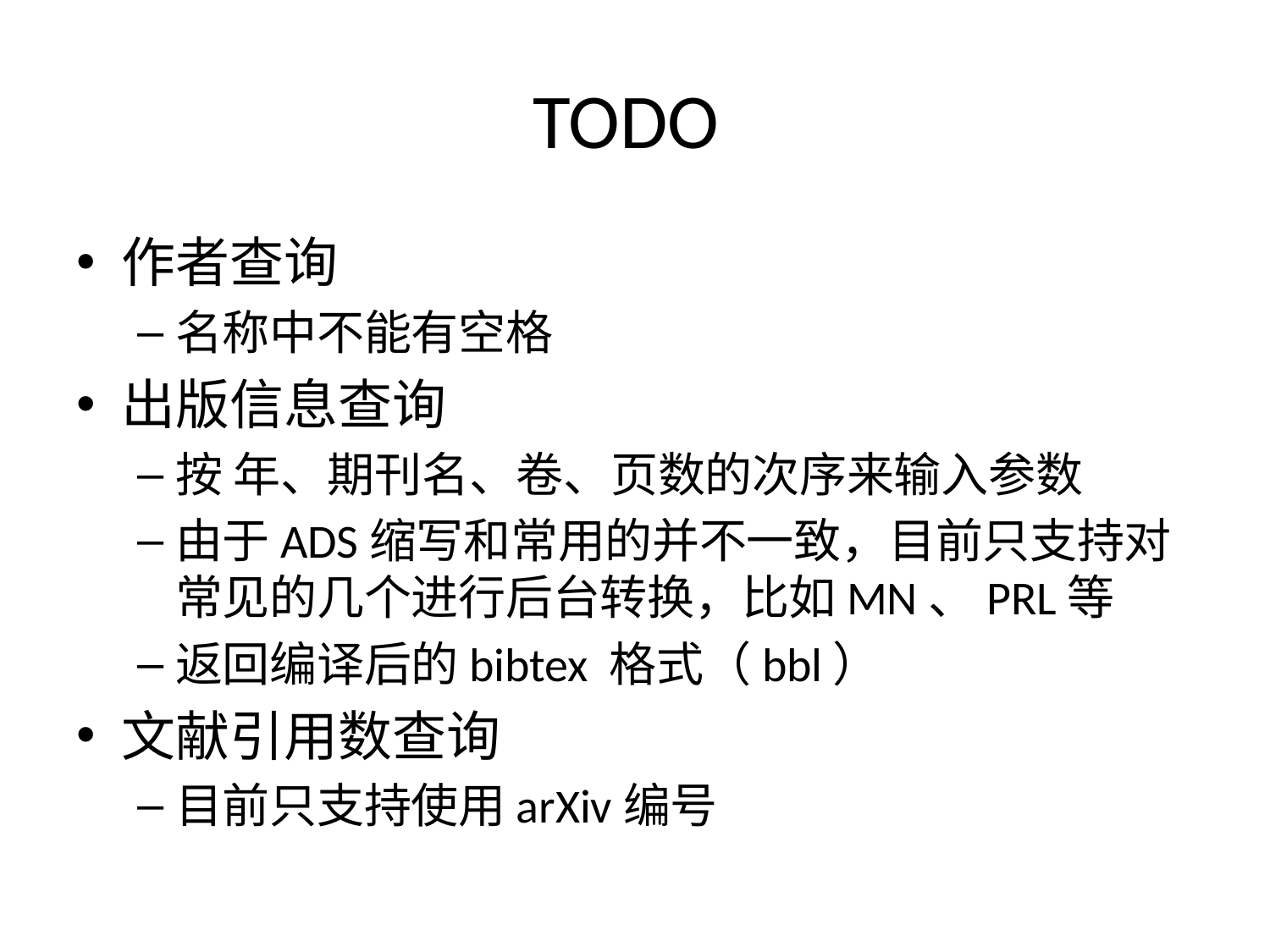

# TODO
作者查询
名称中不能有空格
出版信息查询
按 年、期刊名、卷、页数的次序来输入参数
由于ADS缩写和常用的并不一致，目前只支持对常见的几个进行后台转换，比如MN、PRL等
返回编译后的bibtex 格式（bbl）
文献引用数查询
目前只支持使用arXiv编号